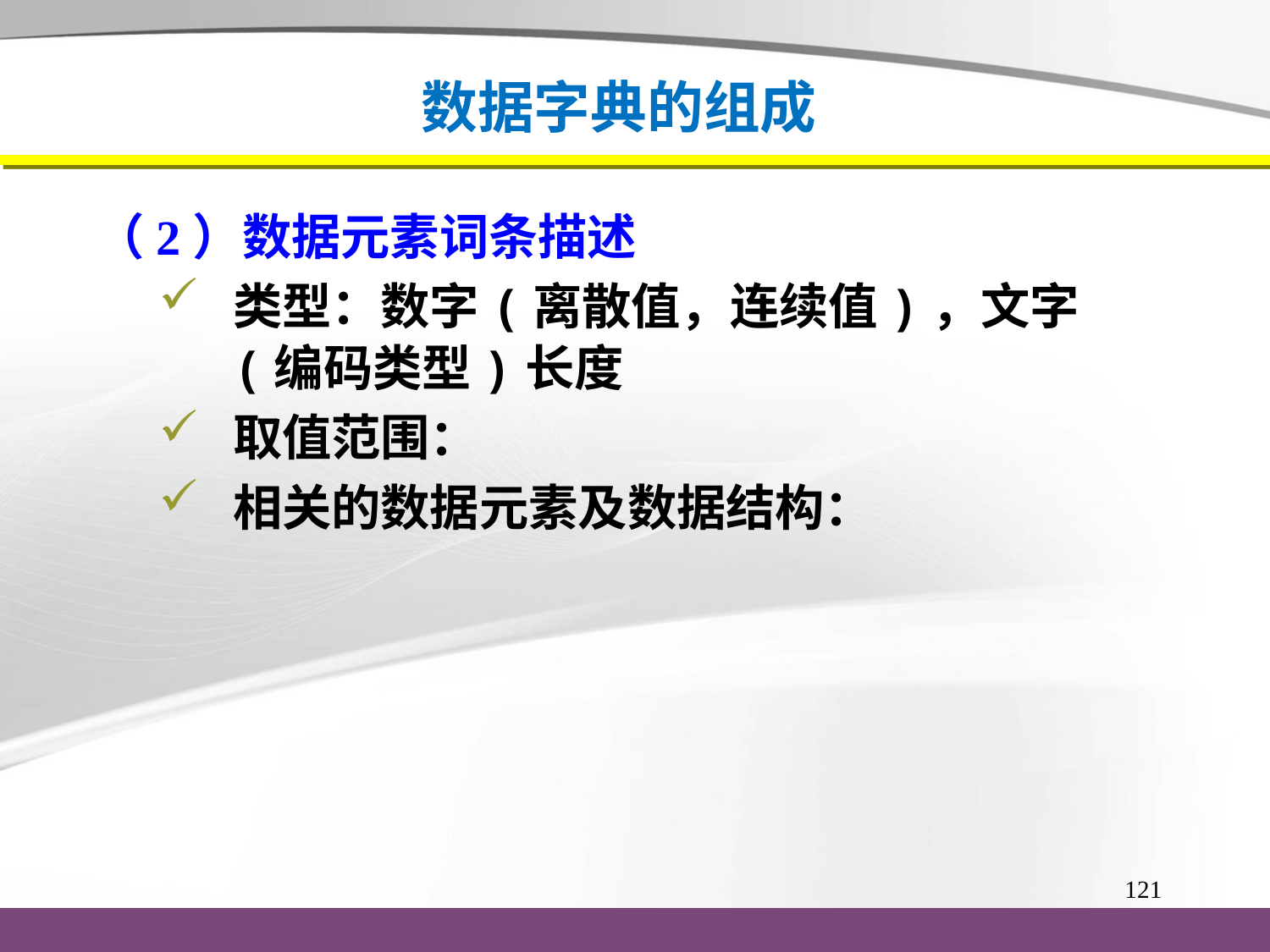

# 数据字典的组成
（2）数据元素词条描述
类型：数字(离散值，连续值)，文字(编码类型)长度
取值范围：
相关的数据元素及数据结构：
121